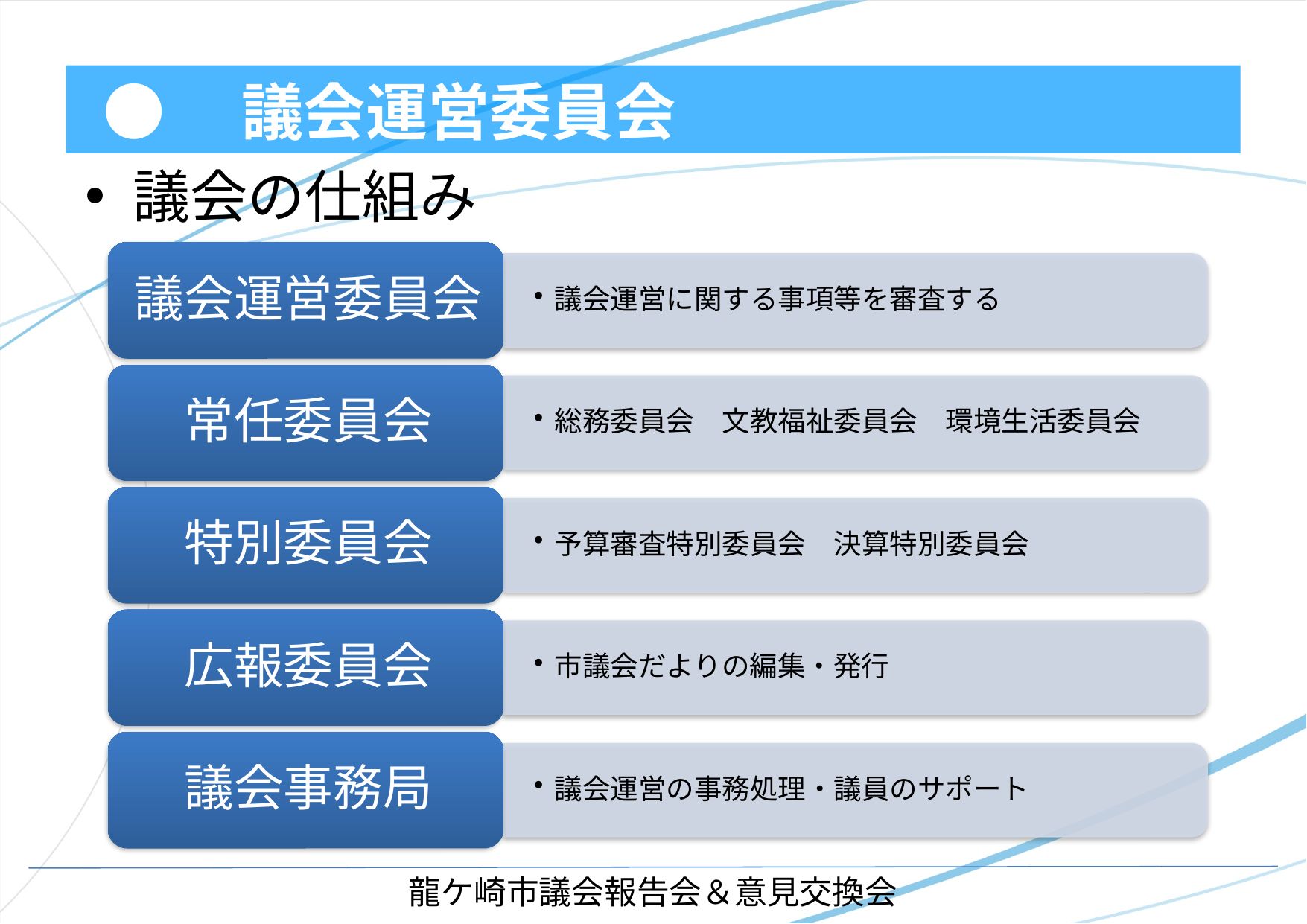

# ●　議会運営委員会
議会の仕組み
議会運営に関する事項等を審査する
議会運営委員会
総務委員会　文教福祉委員会　環境生活委員会
常任委員会
予算審査特別委員会　決算特別委員会
特別委員会
市議会だよりの編集・発行
広報委員会
議会運営の事務処理・議員のサポート
議会事務局
龍ケ崎市議会報告会＆意見交換会